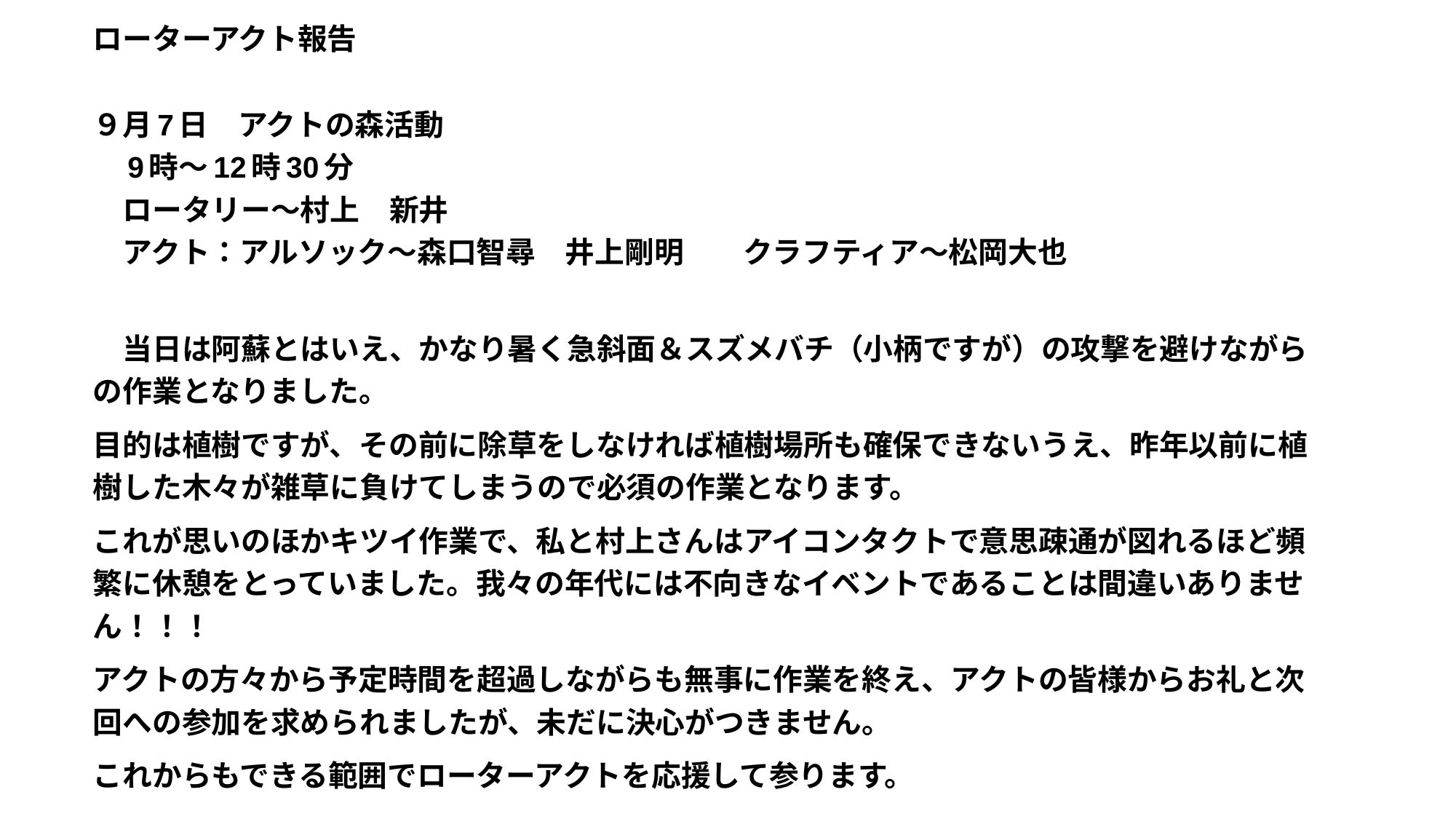

ローターアクト報告

９月7日　アクトの森活動
　9時～12時30分
　ロータリー～村上　新井
　アクト：アルソック～森口智尋　井上剛明　　クラフティア～松岡大也

　当日は阿蘇とはいえ、かなり暑く急斜面＆スズメバチ（小柄ですが）の攻撃を避けながらの作業となりました。
目的は植樹ですが、その前に除草をしなければ植樹場所も確保できないうえ、昨年以前に植樹した木々が雑草に負けてしまうので必須の作業となります。
これが思いのほかキツイ作業で、私と村上さんはアイコンタクトで意思疎通が図れるほど頻繁に休憩をとっていました。我々の年代には不向きなイベントであることは間違いありません！！！
アクトの方々から予定時間を超過しながらも無事に作業を終え、アクトの皆様からお礼と次回への参加を求められましたが、未だに決心がつきません。
これからもできる範囲でローターアクトを応援して参ります。